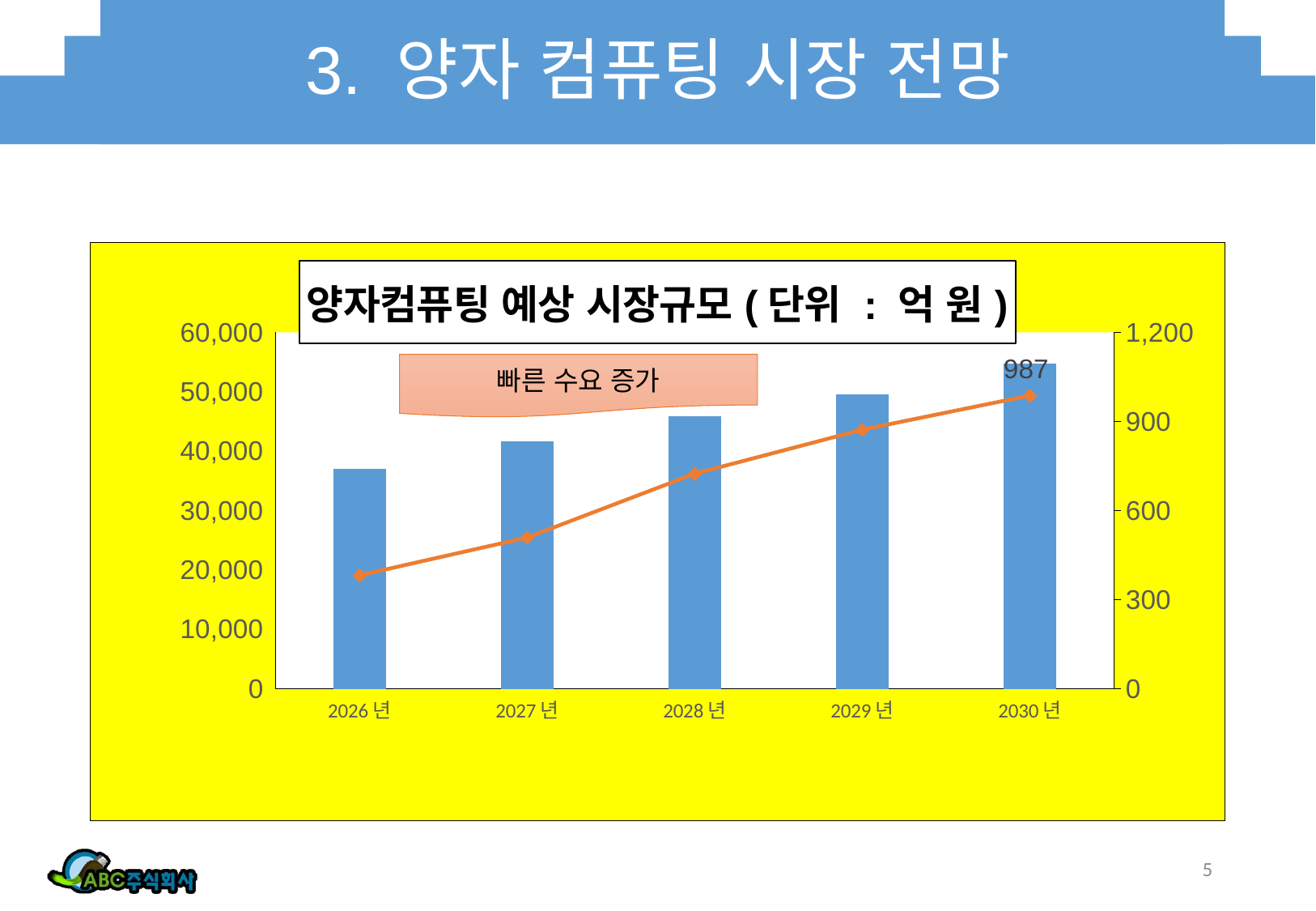

# 3. 양자 컴퓨팅 시장 전망

### Chart: 양자컴퓨팅 예상 시장규모(단위 : 억 원)

| Category | 세계시장 | 국내시장 |
|---|---|---|
| 2026년 | 37000.0 | 382.0 |
| 2027년 | 41600.0 | 509.0 |
| 2028년 | 45800.0 | 724.0 |
| 2029년 | 49500.0 | 872.0 |
| 2030년 | 54700.0 | 987.0 |
빠른 수요 증가
5